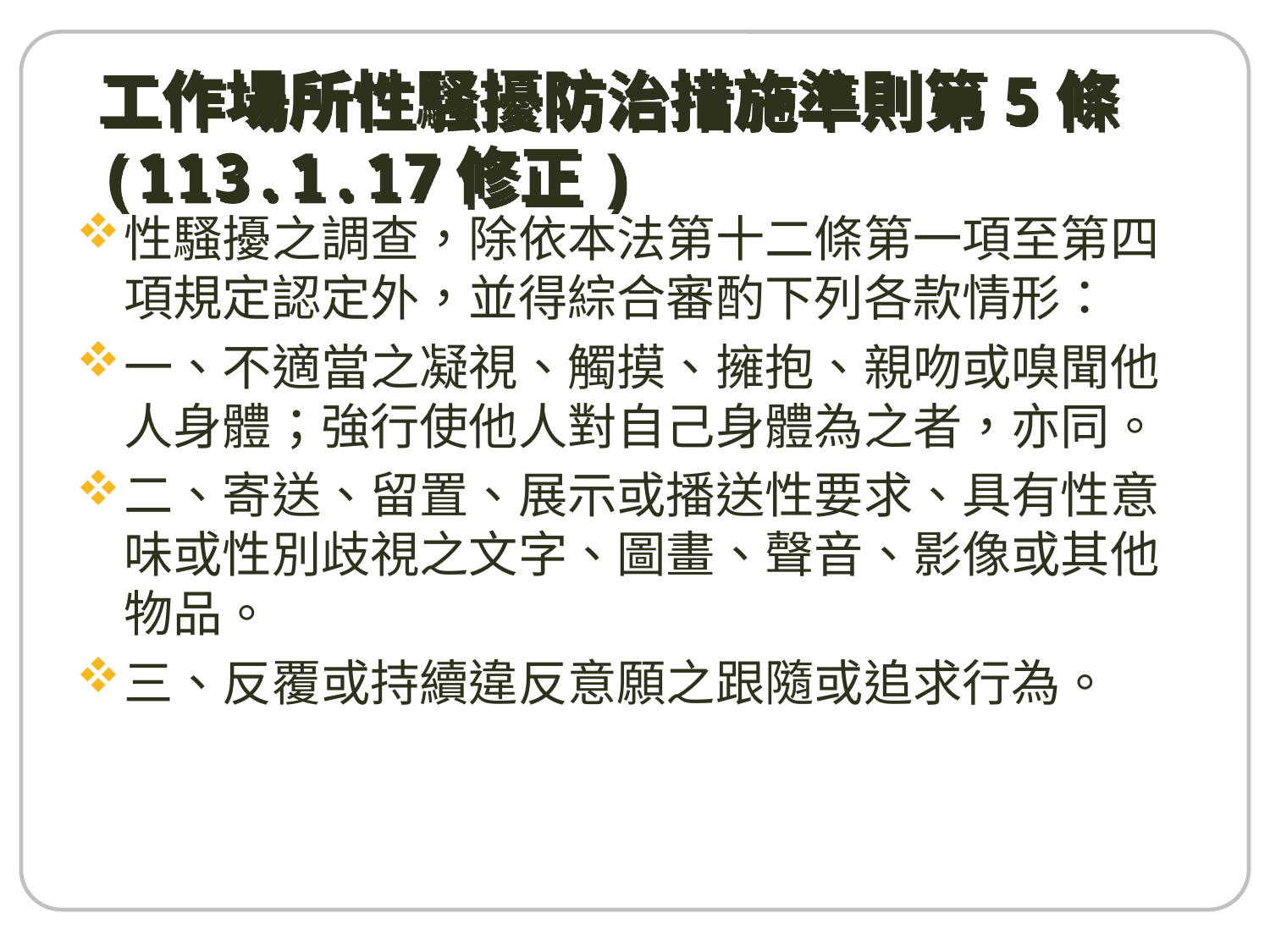

# 工作場所性騷擾防治措施準則第5條(113.1.17修正)
性騷擾之調查，除依本法第十二條第一項至第四項規定認定外，並得綜合審酌下列各款情形：
一、不適當之凝視、觸摸、擁抱、親吻或嗅聞他人身體；強行使他人對自己身體為之者，亦同。
二、寄送、留置、展示或播送性要求、具有性意味或性別歧視之文字、圖畫、聲音、影像或其他物品。
三、反覆或持續違反意願之跟隨或追求行為。